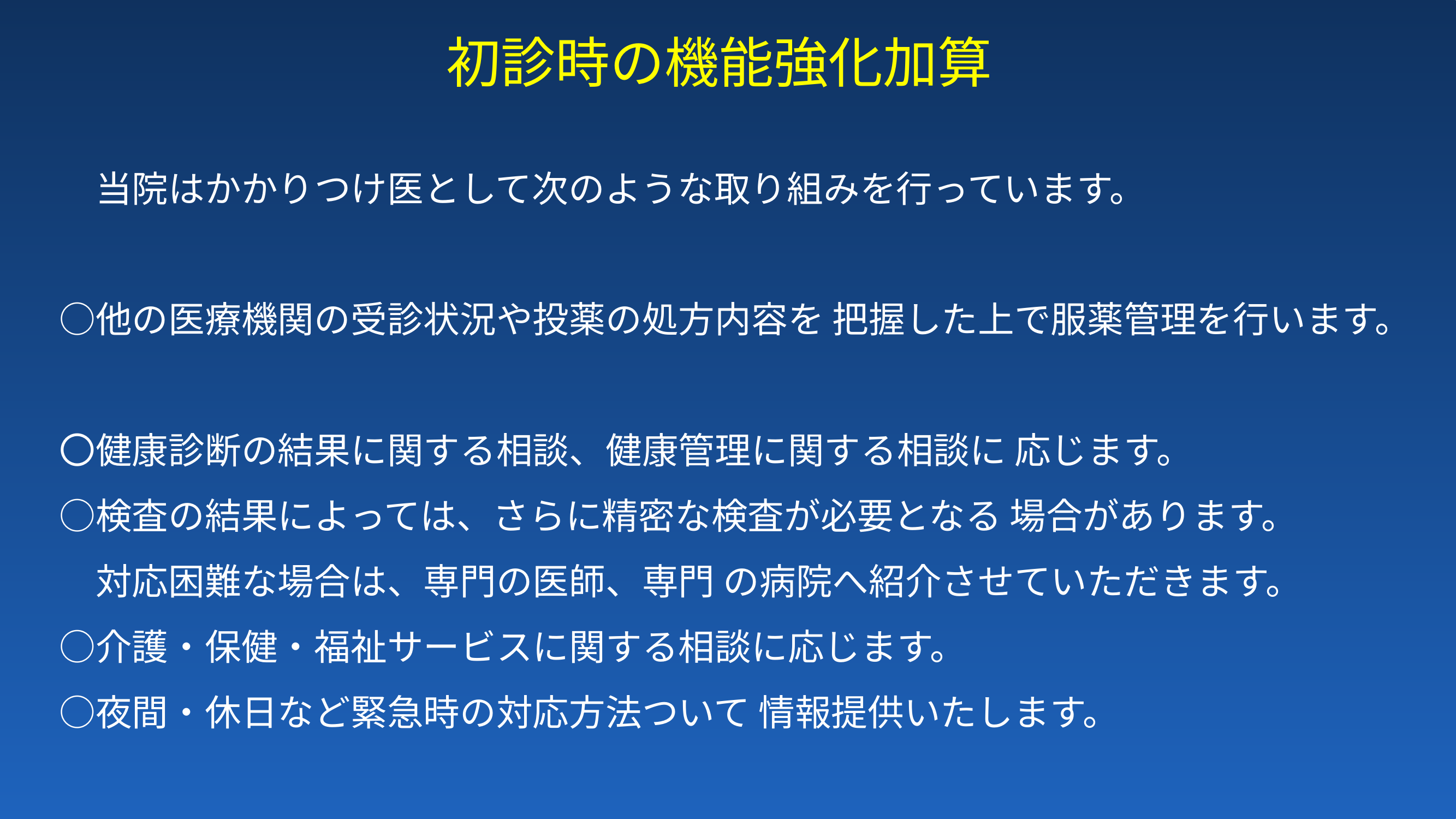

初診時の機能強化加算
# 当院はかかりつけ医として次のような取り組みを行っています。 ○他の医療機関の受診状況や投薬の処方内容を 把握した上で服薬管理を行います。 〇健康診断の結果に関する相談、健康管理に関する相談に 応じます。 ○検査の結果によっては、さらに精密な検査が必要となる 場合があります。 　対応困難な場合は、専門の医師、専門 の病院へ紹介させていただきます。 ○介護・保健・福祉サービスに関する相談に応じます。 ○夜間・休日など緊急時の対応方法ついて 情報提供いたします。